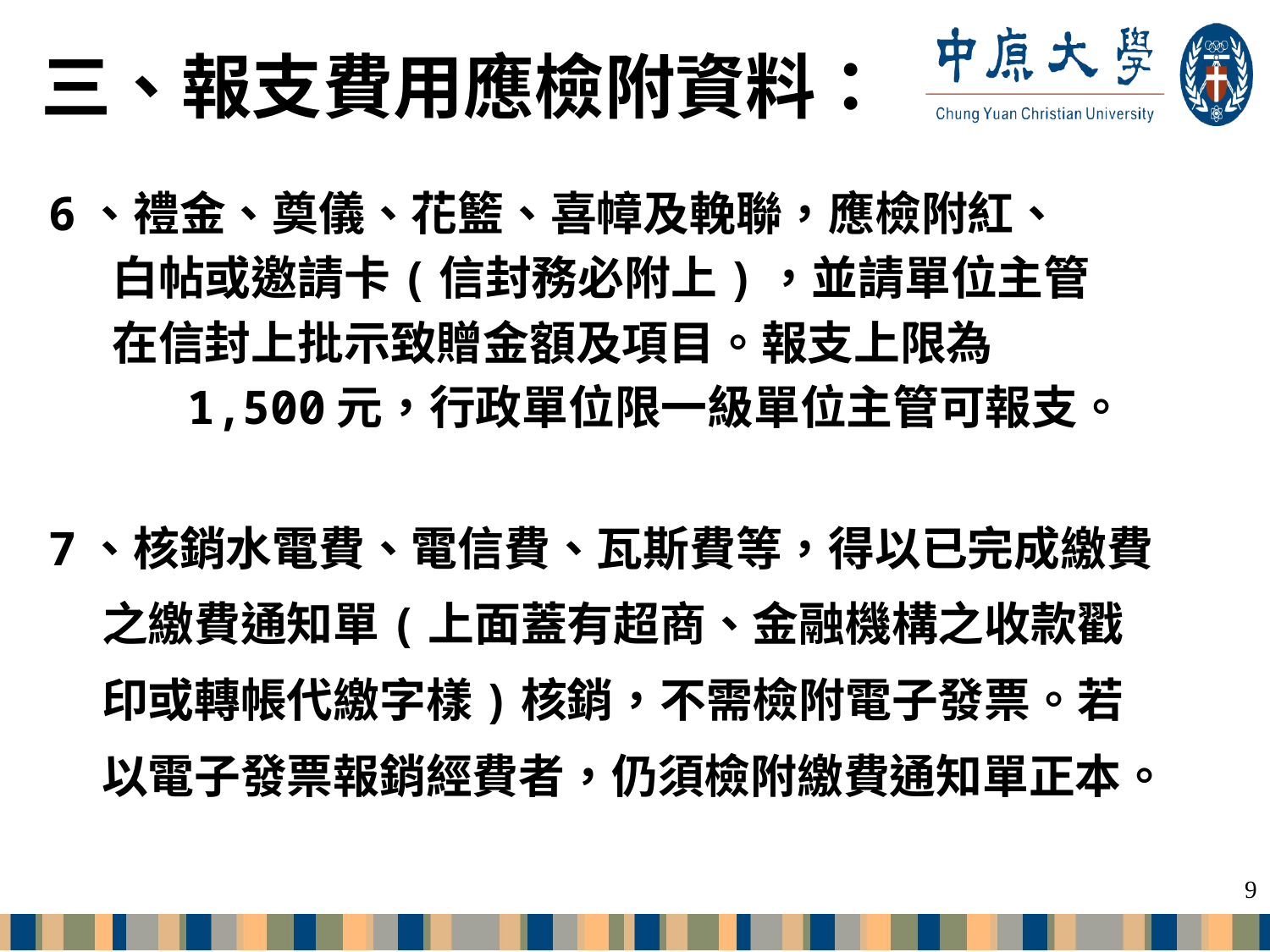

# 三、報支費用應檢附資料：
6、禮金、奠儀、花籃、喜幛及輓聯，應檢附紅、
     白帖或邀請卡(信封務必附上)，並請單位主管
     在信封上批示致贈金額及項目。報支上限為
     1,500元，行政單位限一級單位主管可報支。

7、核銷水電費、電信費、瓦斯費等，得以已完成繳費
    之繳費通知單(上面蓋有超商、金融機構之收款戳
    印或轉帳代繳字樣)核銷，不需檢附電子發票。若
    以電子發票報銷經費者，仍須檢附繳費通知單正本。

9